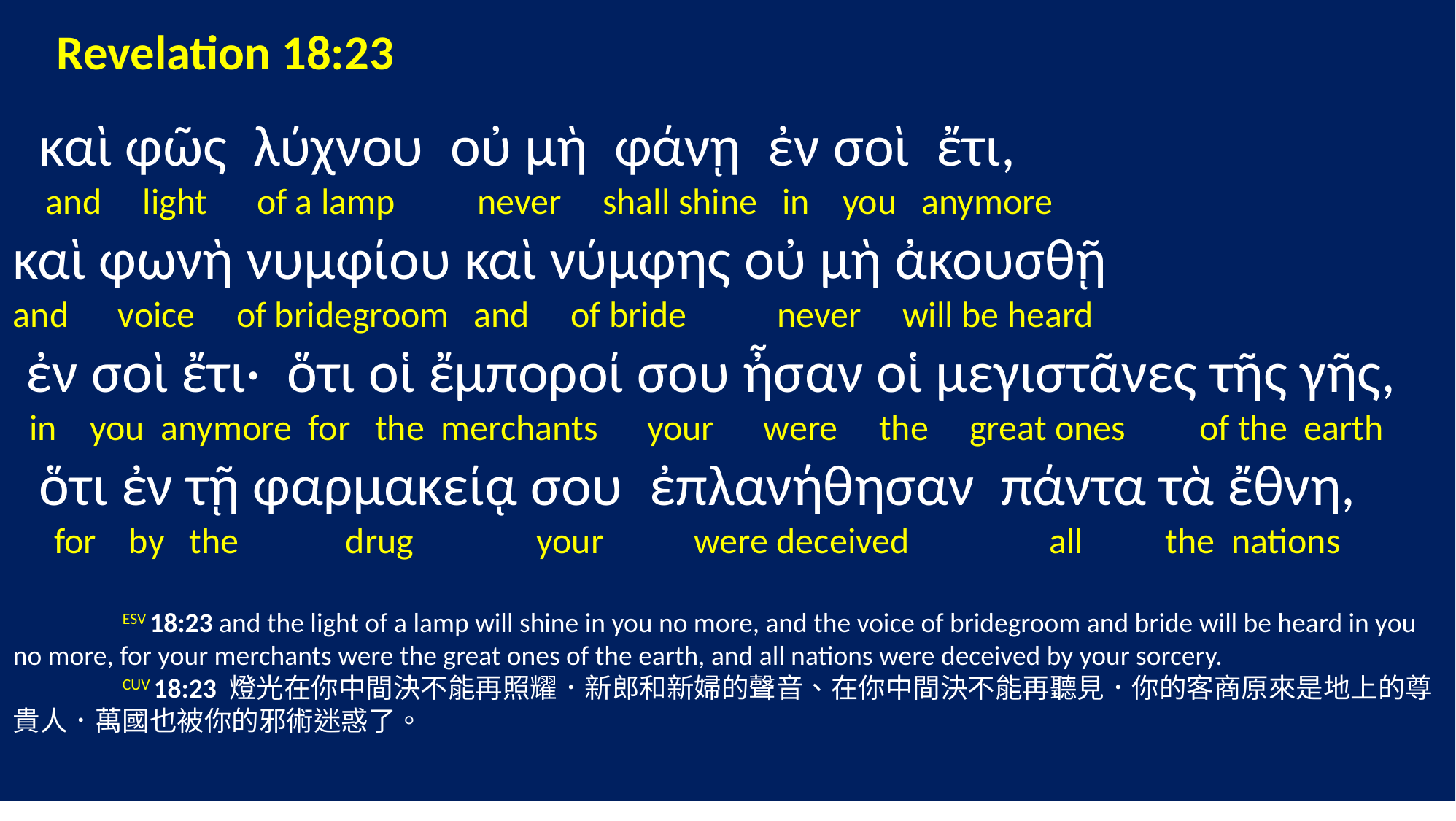

Revelation 18:23

  καὶ φῶς  λύχνου  οὐ μὴ  φάνῃ  ἐν σοὶ  ἔτι,
    and     light      of a lamp          never     shall shine   in    you   anymore
καὶ φωνὴ νυμφίου καὶ νύμφης οὐ μὴ ἀκουσθῇ
and      voice     of bridegroom   and     of bride           never     will be heard
 ἐν σοὶ ἔτι·  ὅτι οἱ ἔμποροί σου ἦσαν οἱ μεγιστᾶνες τῆς γῆς,
  in    you  anymore  for   the  merchants      your      were     the     great ones         of the  earth
  ὅτι ἐν τῇ φαρμακείᾳ σου  ἐπλανήθησαν  πάντα τὰ ἔθνη,
     for    by   the             drug               your           were deceived                 all          the  nations

	ESV 18:23 and the light of a lamp will shine in you no more, and the voice of bridegroom and bride will be heard in you no more, for your merchants were the great ones of the earth, and all nations were deceived by your sorcery.
	CUV 18:23 燈光在你中間決不能再照耀．新郎和新婦的聲音、在你中間決不能再聽見．你的客商原來是地上的尊貴人．萬國也被你的邪術迷惑了。